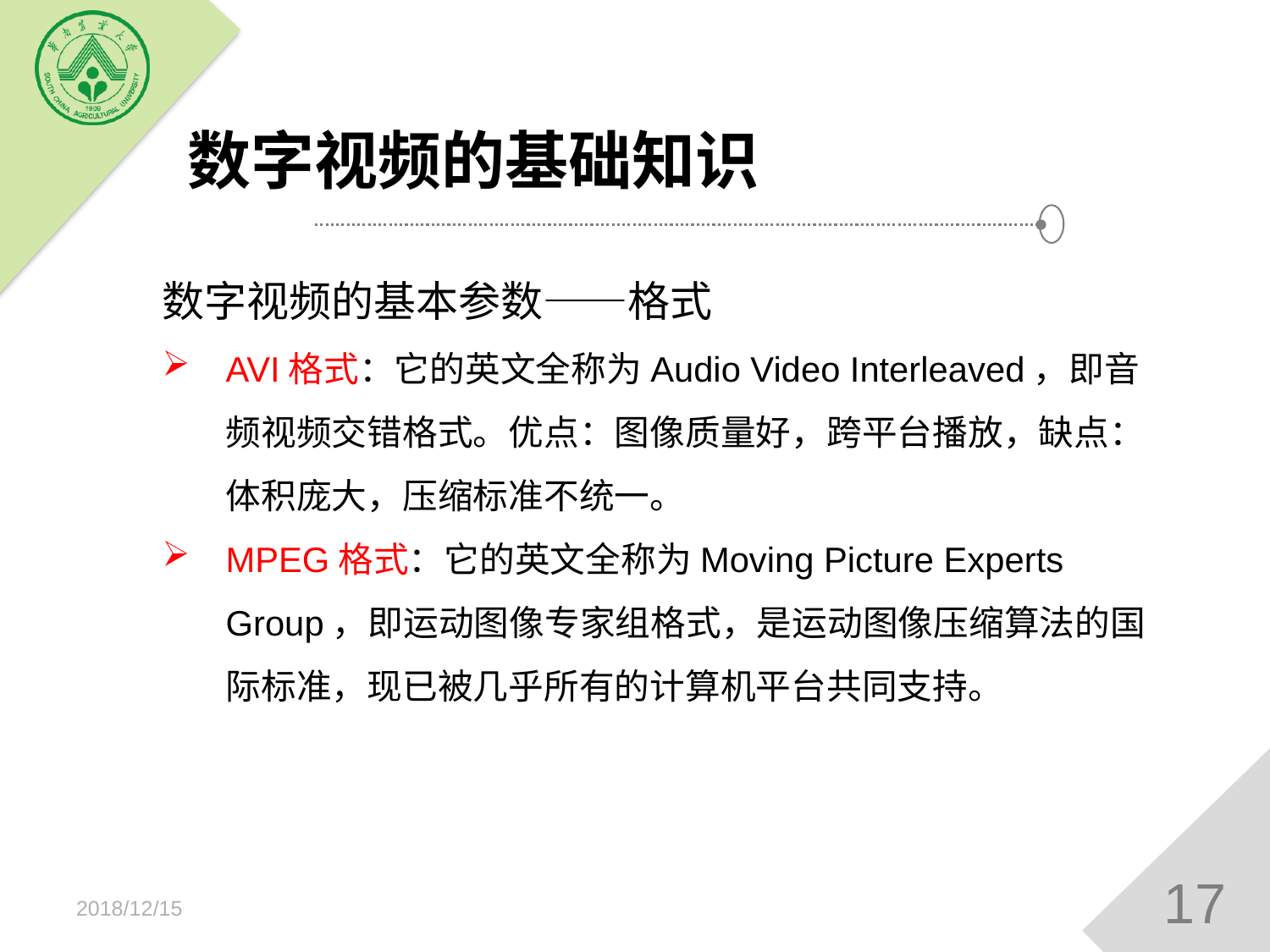

# 数字视频的基础知识
数字视频的基本参数——格式
AVI格式：它的英文全称为Audio Video Interleaved，即音频视频交错格式。优点：图像质量好，跨平台播放，缺点：体积庞大，压缩标准不统一。
MPEG格式：它的英文全称为Moving Picture Experts Group，即运动图像专家组格式，是运动图像压缩算法的国际标准，现已被几乎所有的计算机平台共同支持。
17
2018/12/15